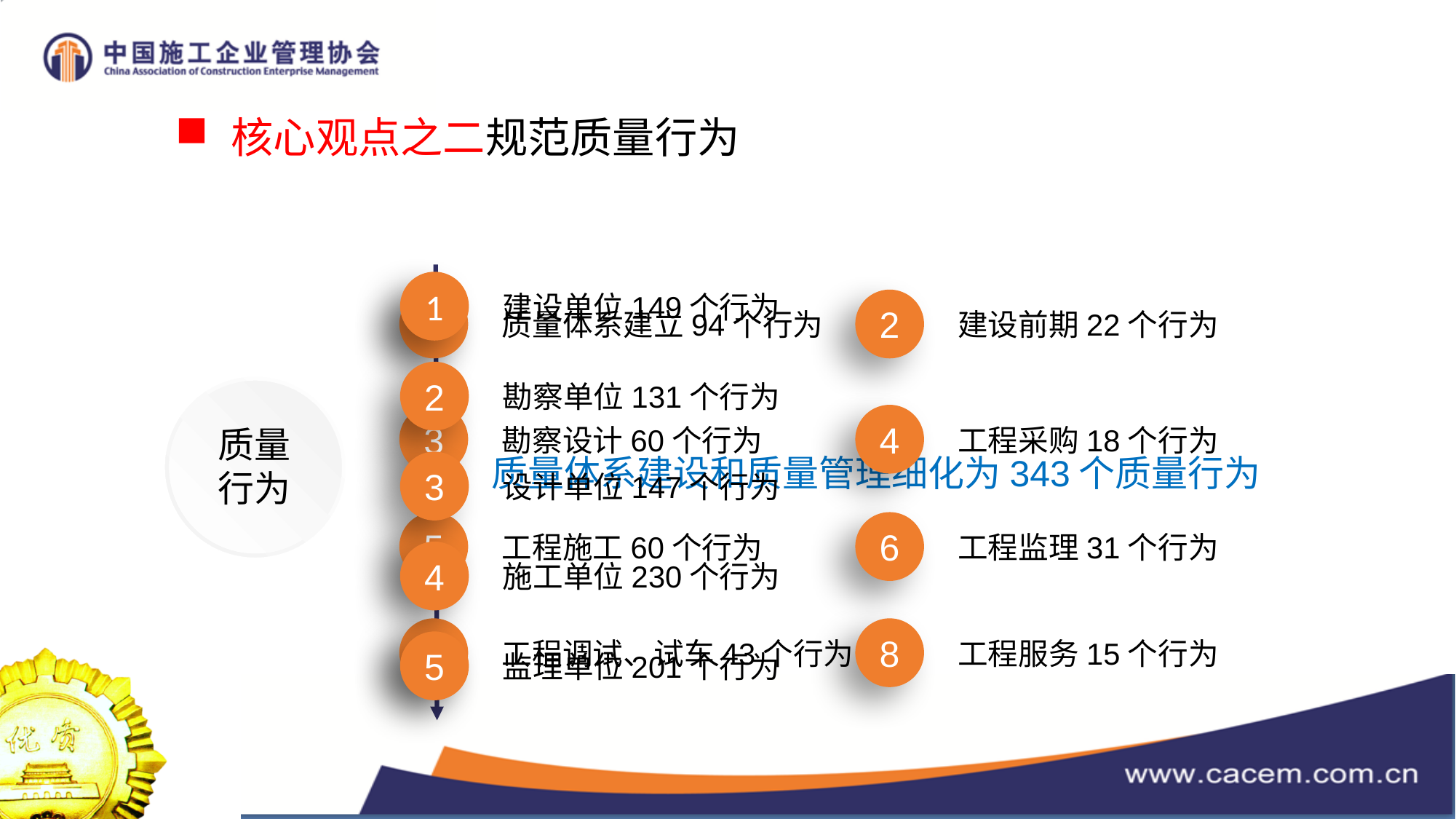

核心观点之二规范质量行为
1
建设单位149个行为
1
质量体系建立94个行为
2
建设前期22个行为
2
勘察单位131个行为

质量
行为
3
勘察设计60个行为
4
工程采购18个行为
质量体系建设和质量管理细化为343个质量行为
3
设计单位147个行为
5
工程施工60个行为
6
工程监理31个行为
4
施工单位230个行为
7
工程调试、试车43个行为
8
工程服务15个行为
5
监理单位201个行为